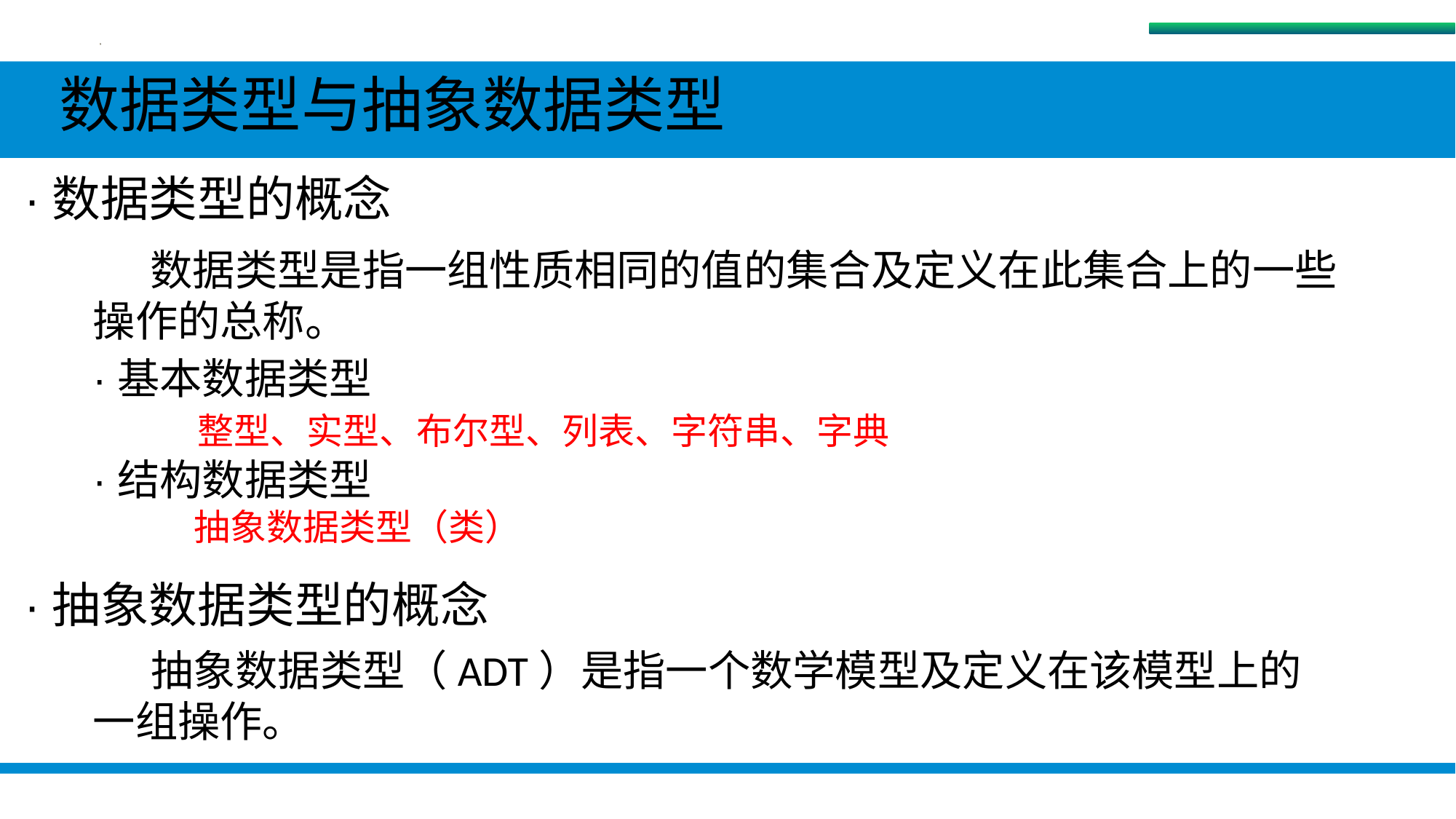

抽象数据类型

  数据类型与抽象数据类型
 ·数据类型的概念
    数据类型是指一组性质相同的值的集合及定义在此集合上的一些操作的总称。
·基本数据类型
        整型、实型、布尔型、列表、字符串、字典
·结构数据类型
         抽象数据类型（类）
 ·抽象数据类型的概念
    抽象数据类型（ADT）是指一个数学模型及定义在该模型上的一组操作。
#